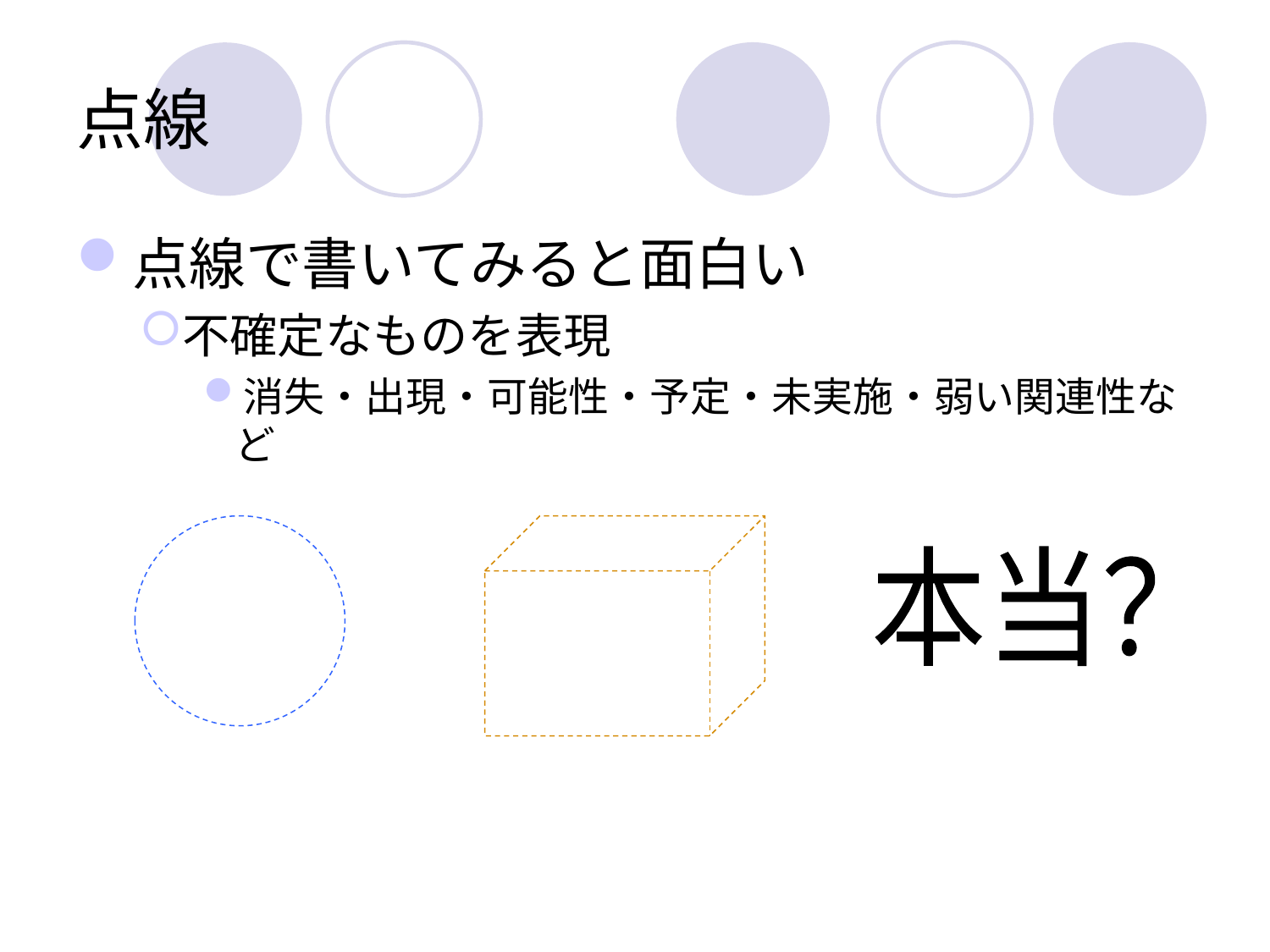

# 点線
点線で書いてみると面白い
不確定なものを表現
消失・出現・可能性・予定・未実施・弱い関連性など

本当？